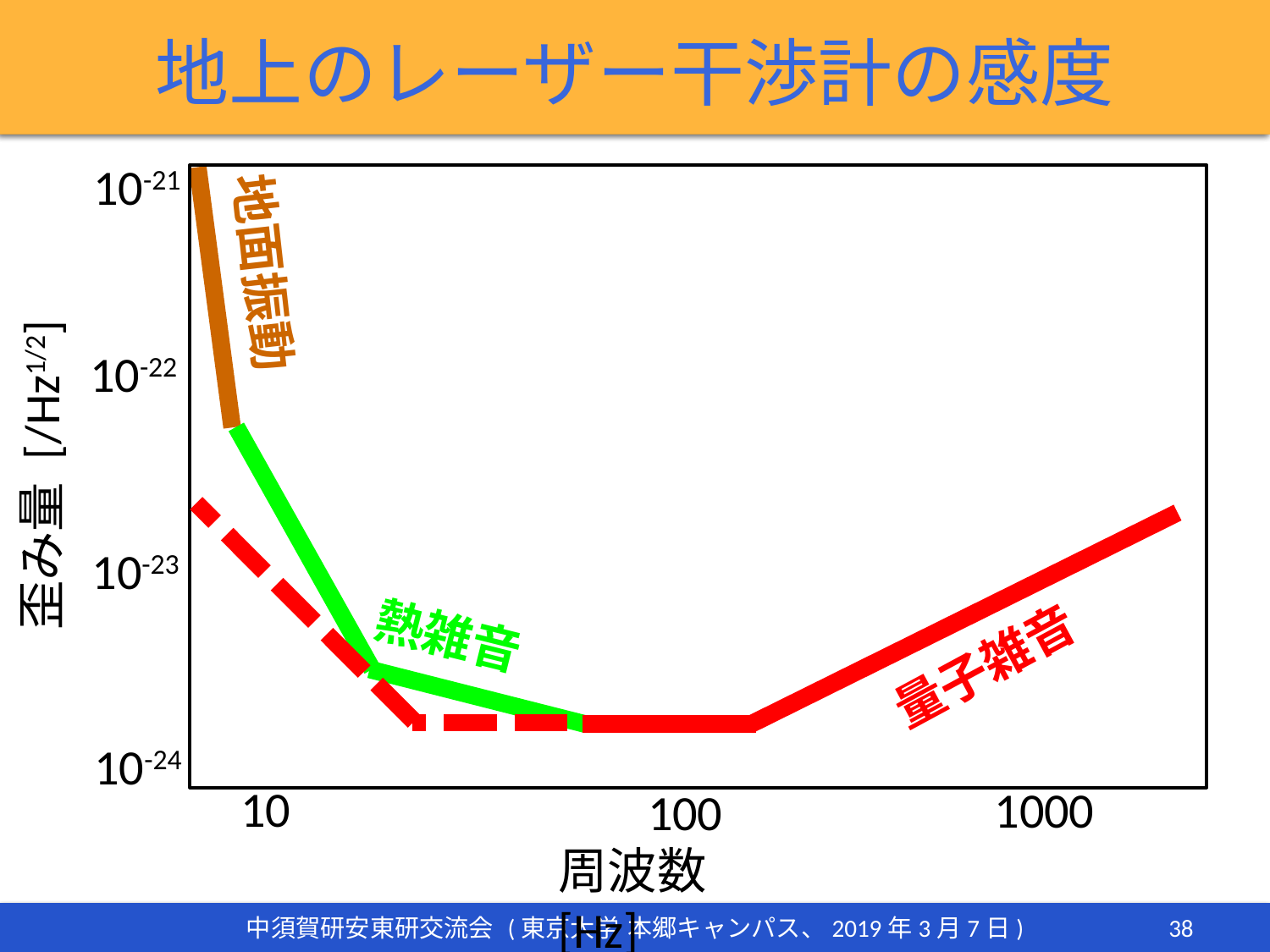

# 地上のレーザー干渉計の感度
10-21

地面振動
10-22
歪み量 [/Hz1/2]
10-23
熱雑音
量子雑音
10-24
10
1000
100
周波数 [Hz]
38
中須賀研安東研交流会 (東京大学 本郷キャンパス、2019年3月7日)